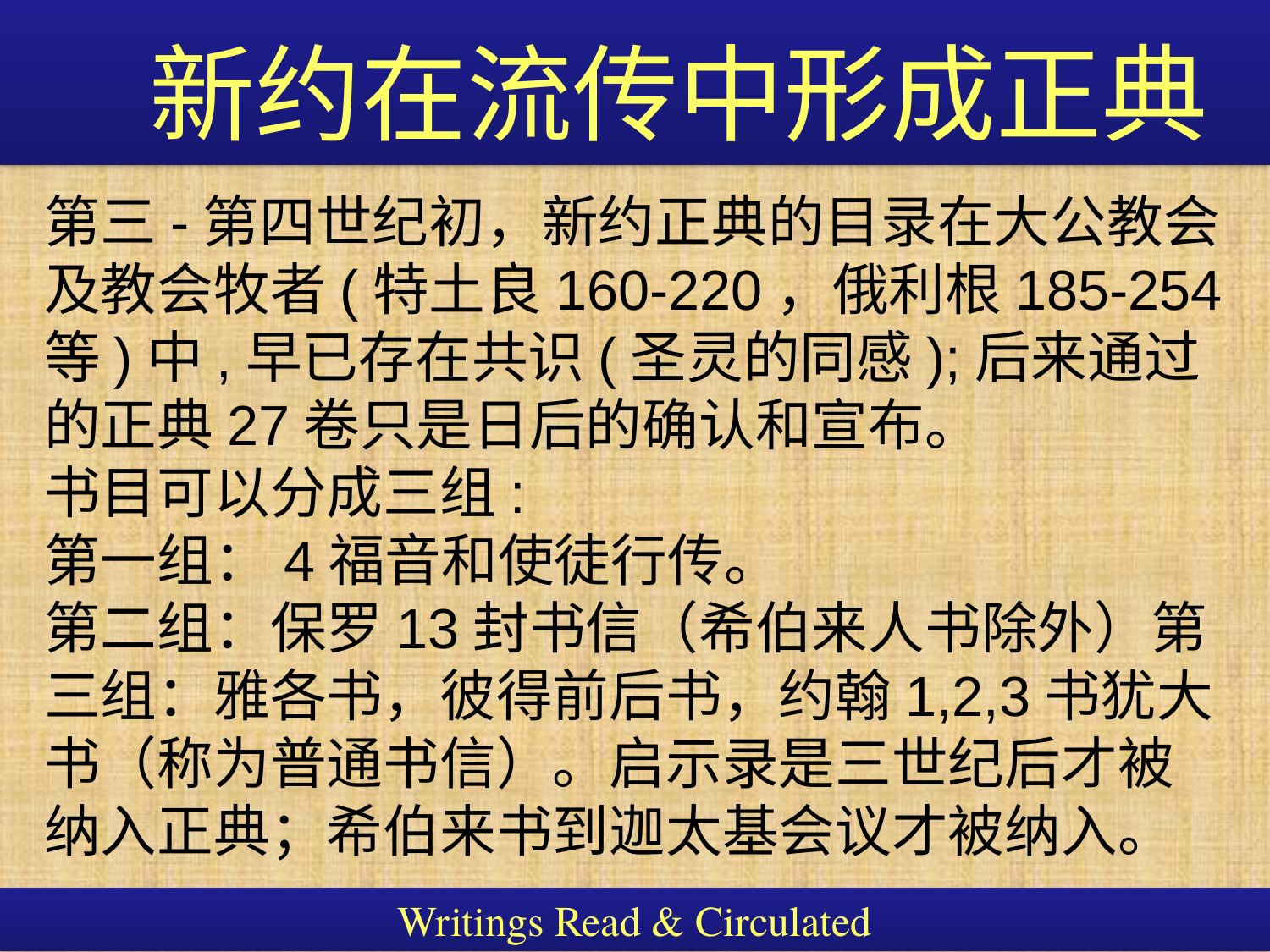

新约在流传中形成正典
第三-第四世纪初，新约正典的目录在大公教会及教会牧者(特土良160-220，俄利根185-254等)中,早已存在共识(圣灵的同感);后来通过的正典27卷只是日后的确认和宣布。
书目可以分成三组:
第一组：4福音和使徒行传。
第二组：保罗13封书信（希伯来人书除外）第三组：雅各书，彼得前后书，约翰1,2,3书犹大书（称为普通书信）。启示录是三世纪后才被纳入正典；希伯来书到迦太基会议才被纳入。

Writings Read & Circulated